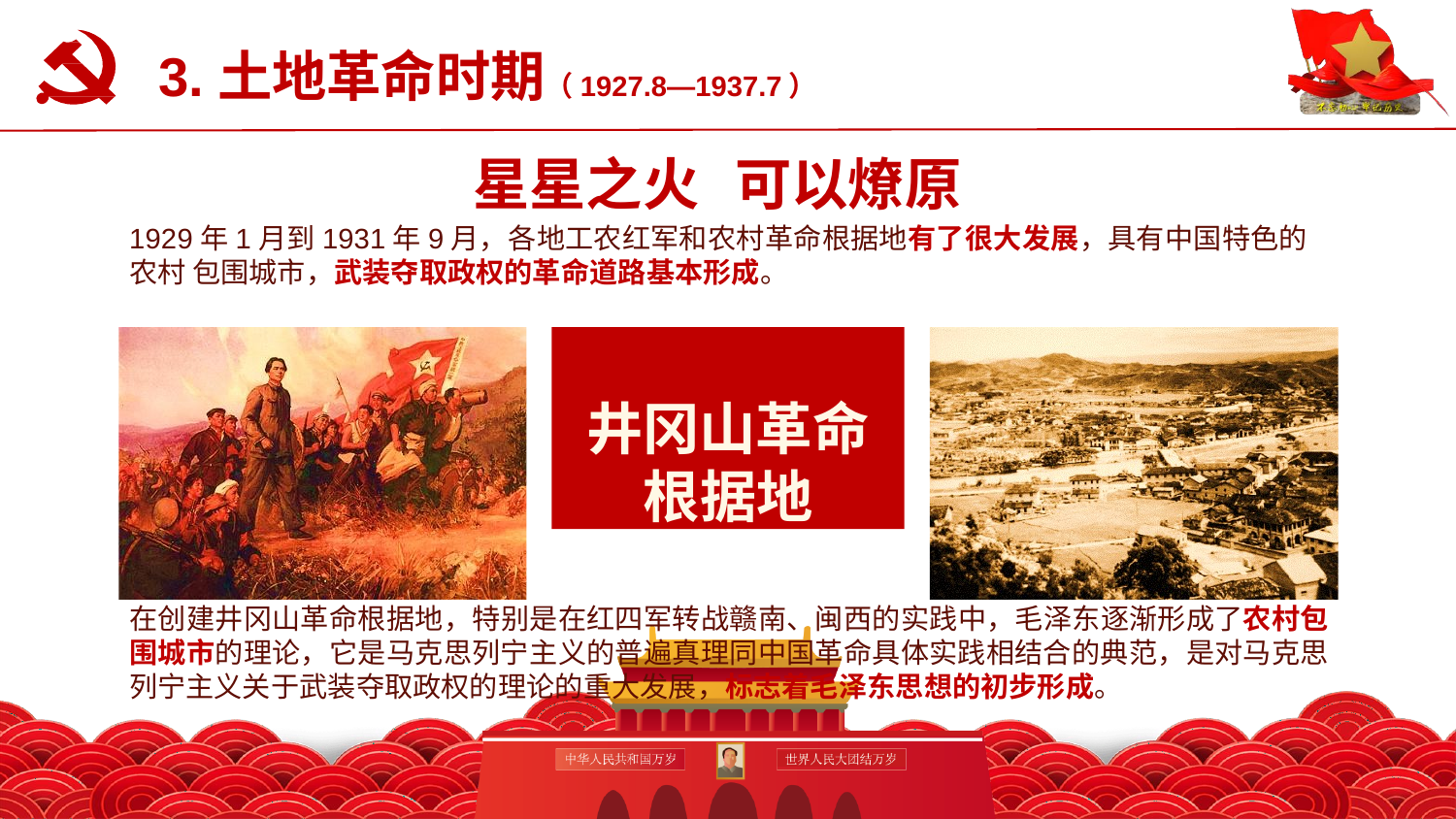

# 3.土地革命时期（1927.8—1937.7）
认真学习党史新中国史

星星之火	可以燎原
1929年1月到1931年9月，各地工农红军和农村革命根据地有了很大发展，具有中国特色的农村 包围城市，武装夺取政权的革命道路基本形成。

井冈山革命 根据地

在创建井冈山革命根据地，特别是在红四军转战赣南、闽西的实践中，毛泽东逐渐形成了农村包 围城市的理论，它是马克思列宁主义的普遍真理同中国革命具体实践相结合的典范，是对马克思 列宁主义关于武装夺取政权的理论的重大发展，标志着毛泽东思想的初步形成。